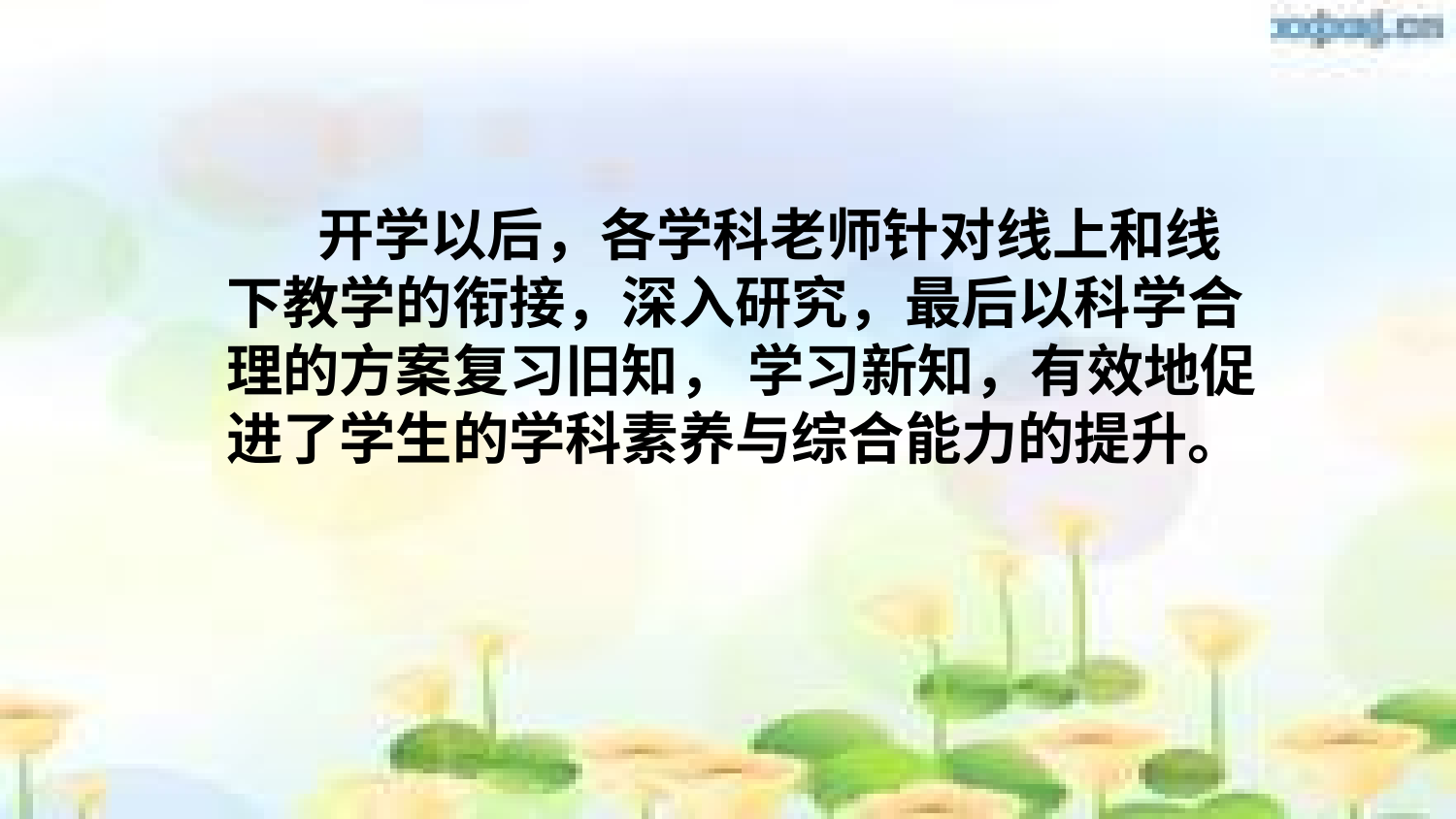

开学以后，各学科老师针对线上和线下教学的衔接，深入研究，最后以科学合理的方案复习旧知， 学习新知，有效地促进了学生的学科素养与综合能力的提升。